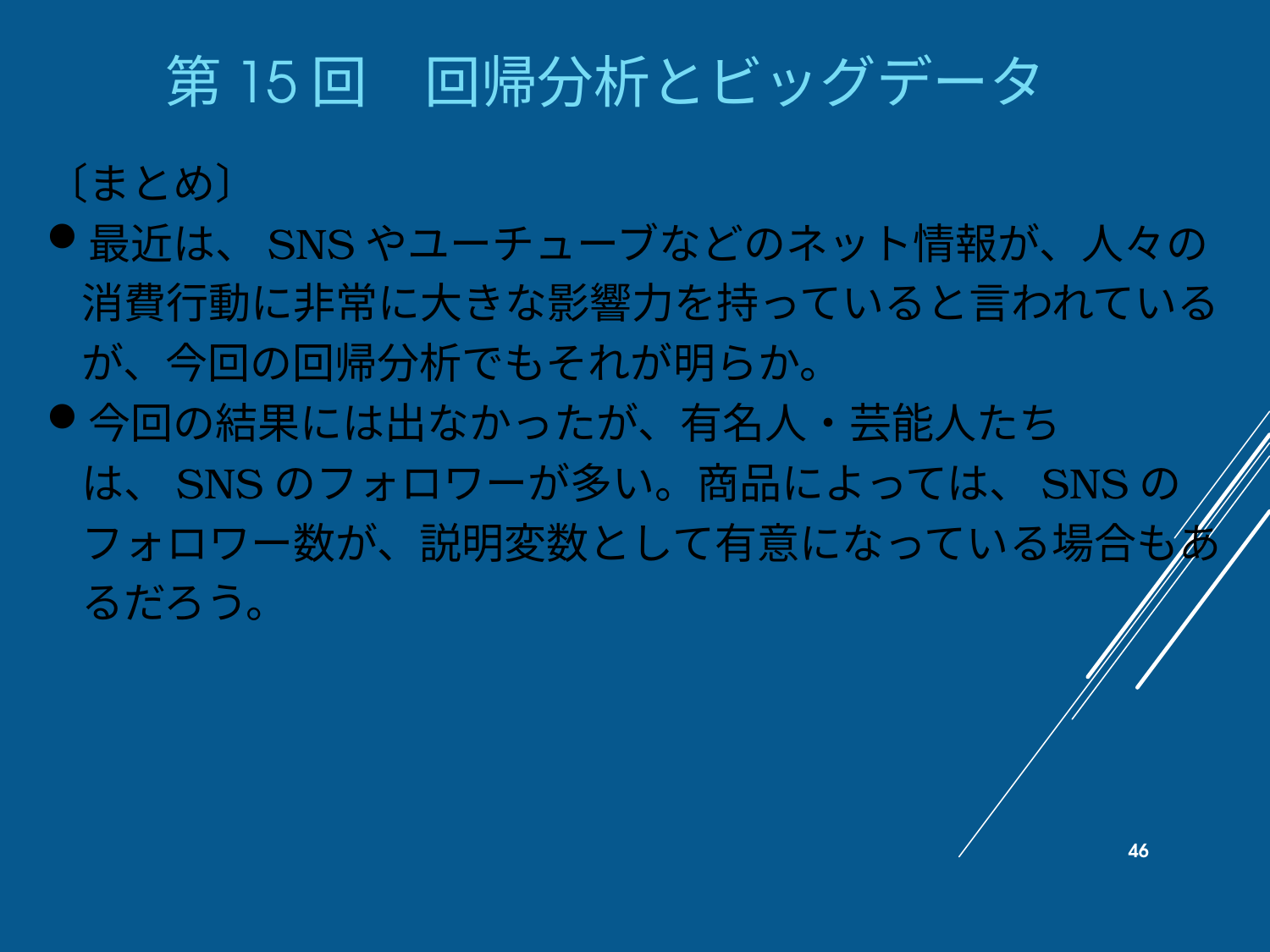

第15回　回帰分析とビッグデータ
〔まとめ〕
最近は、SNSやユーチューブなどのネット情報が、人々の消費行動に非常に大きな影響力を持っていると言われているが、今回の回帰分析でもそれが明らか。
今回の結果には出なかったが、有名人・芸能人たちは、SNSのフォロワーが多い。商品によっては、SNSのフォロワー数が、説明変数として有意になっている場合もあるだろう。
46